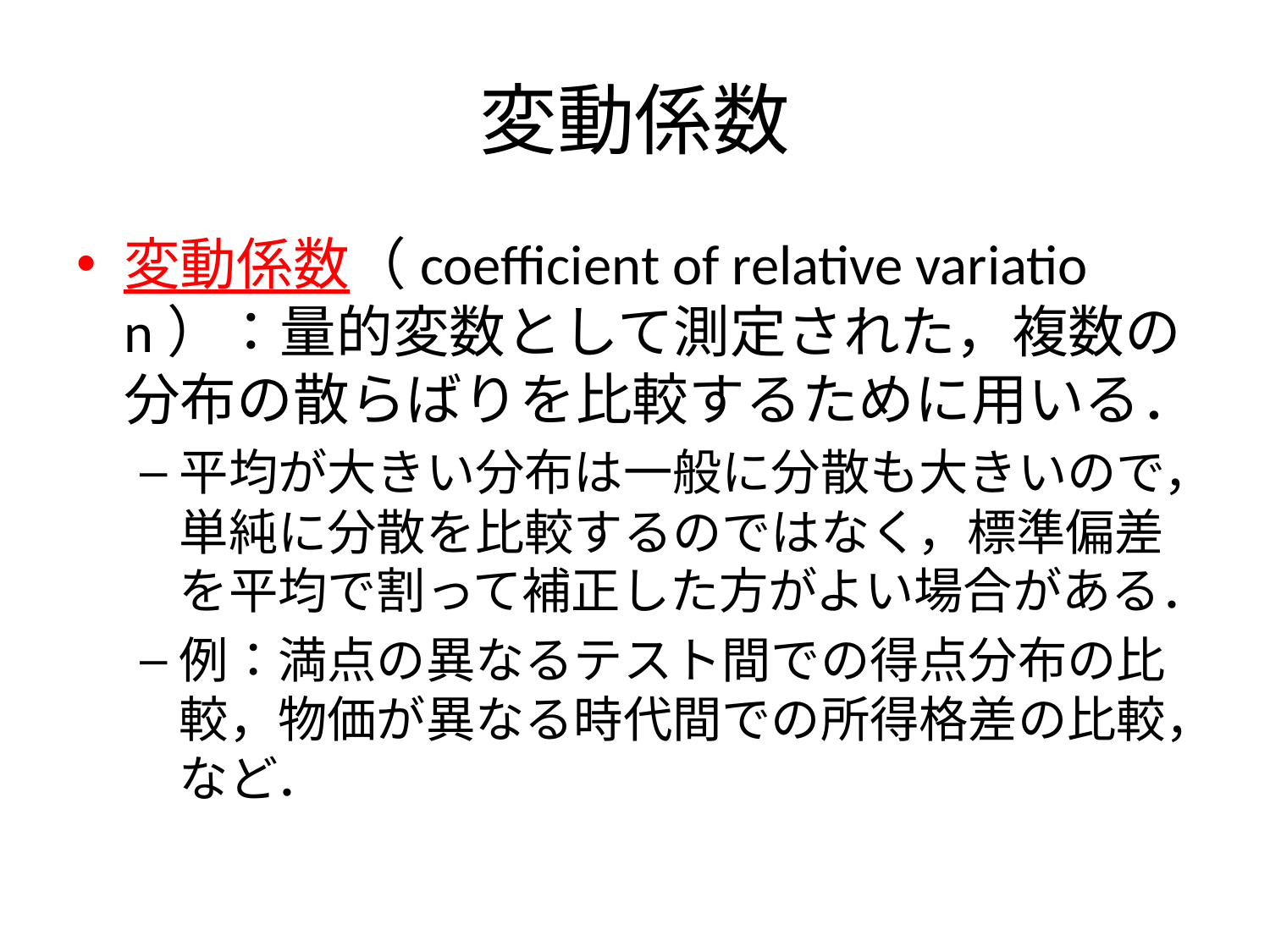

# 変動係数
変動係数（coefficient of relative variation）：量的変数として測定された，複数の分布の散らばりを比較するために用いる．
平均が大きい分布は一般に分散も大きいので，単純に分散を比較するのではなく，標準偏差を平均で割って補正した方がよい場合がある．
例：満点の異なるテスト間での得点分布の比較，物価が異なる時代間での所得格差の比較，など．